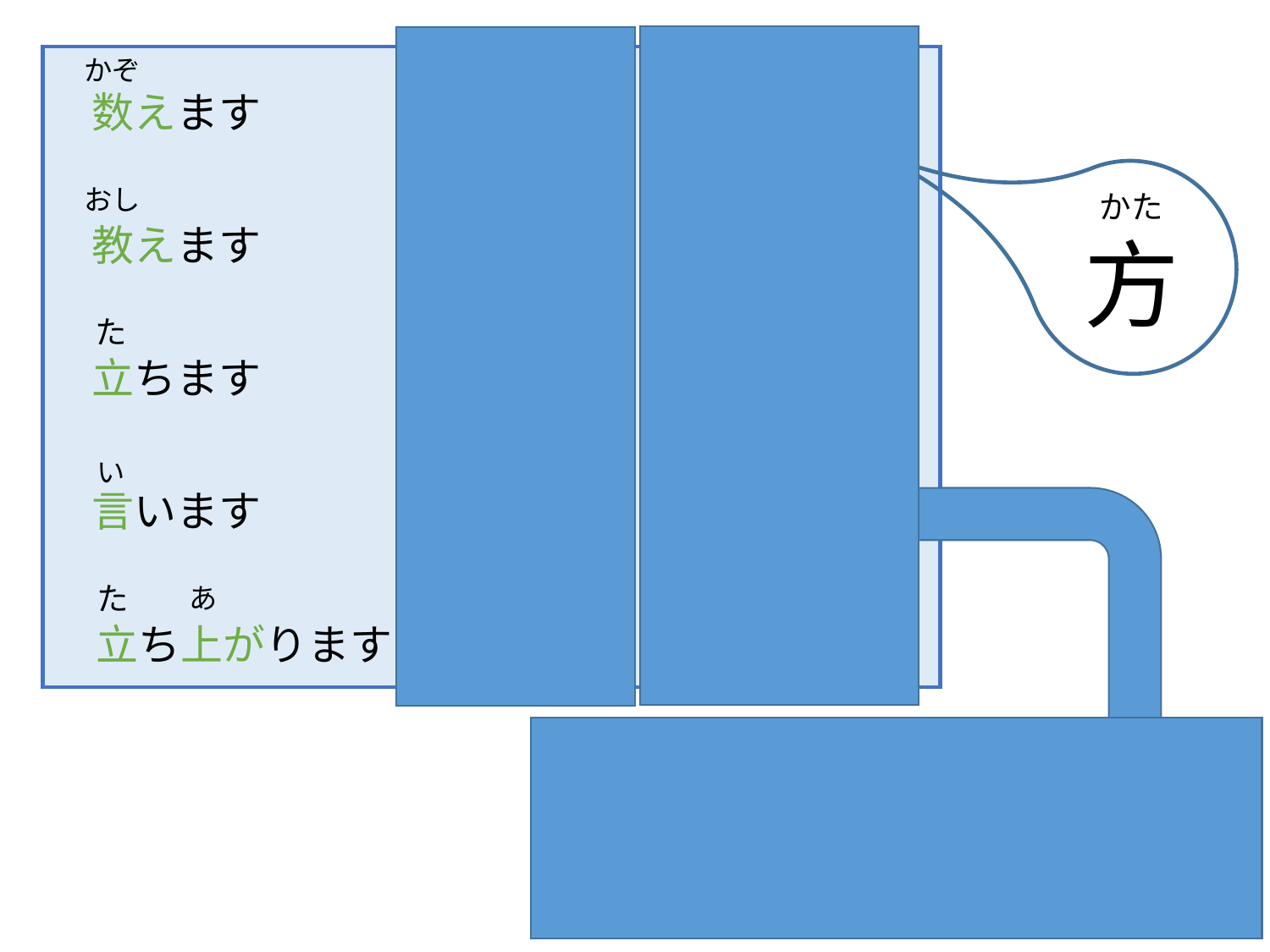

かぞ
数える
数えて
数えます
教えて
教えます
教える
た
立って
立ちます
立つ
言って
言います
言う
立ち上がる
立ち上がって
立ち上がります
おし
い
た
あ

かた
方

「。。。」と言ってください。

=「。。。」って言ってください。

=「。。。」って。